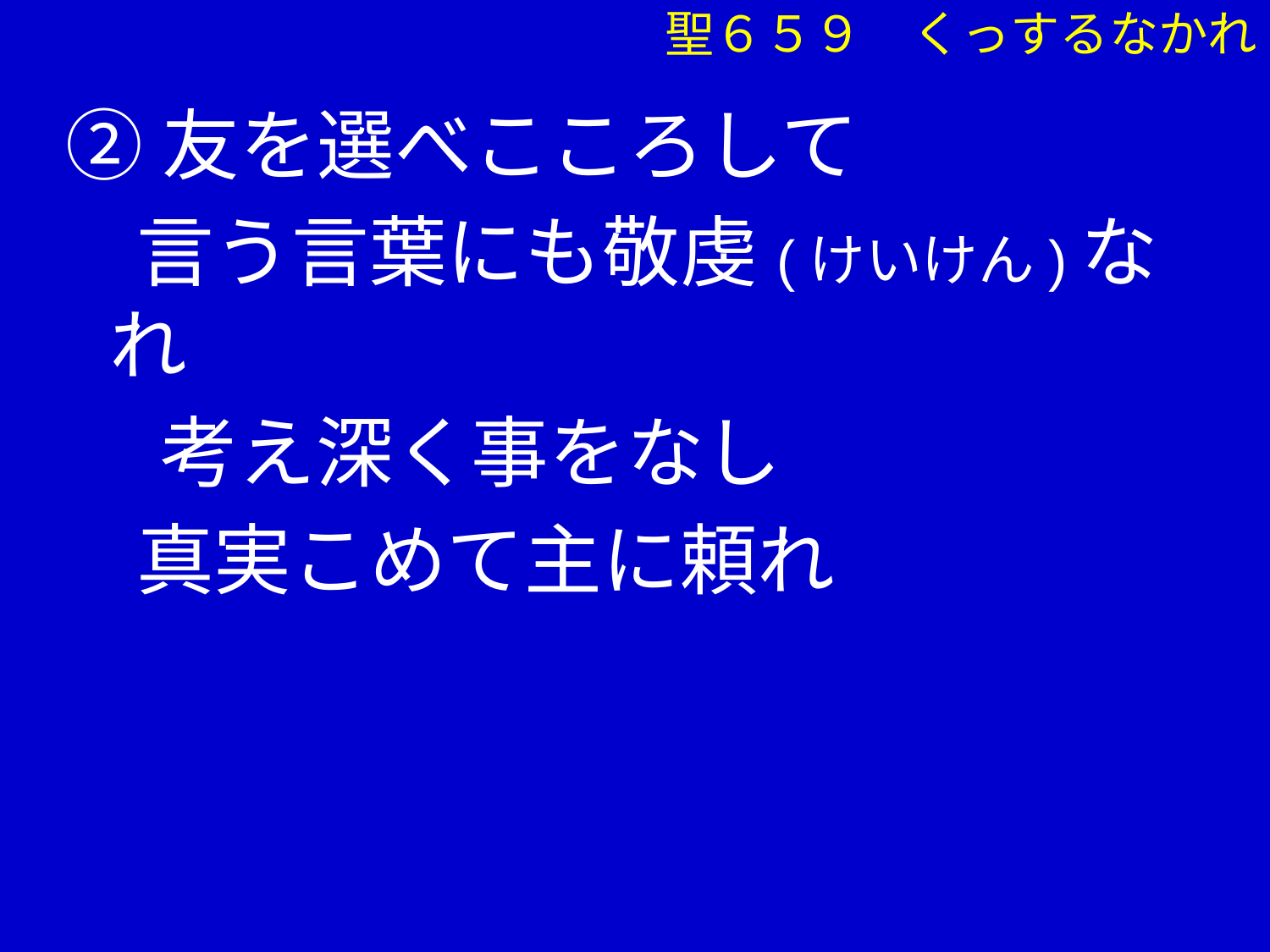

聖６５９　くっするなかれ
②友を選べこころして
   言う言葉にも敬虔(けいけん)なれ
　 考え深く事をなし
   真実こめて主に頼れ